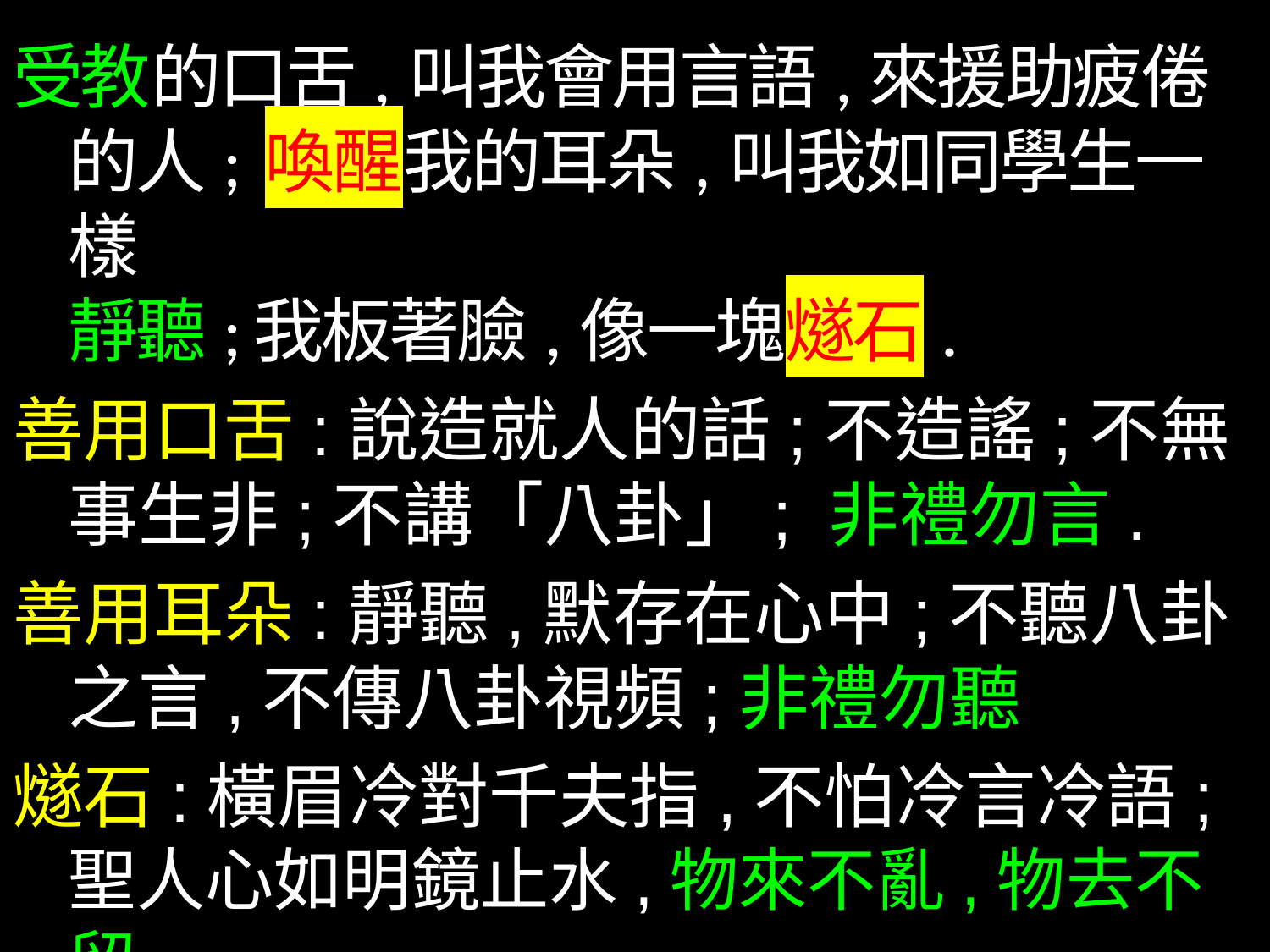

受教的口舌,叫我會用言語,來援助疲倦的人;  喚醒我的耳朵,叫我如同學生一樣
靜聽;  我板著臉,像一塊燧石.
善用口舌:說造就人的話;不造謠;不無事生非;不講「八卦」; 非禮勿言.
善用耳朵:靜聽,默存在心中;不聽八卦之言,不傳八卦視頻;非禮勿聽
燧石:橫眉冷對千夫指,不怕冷言冷語;
聖人心如明鏡止水,物來不亂,物去不留